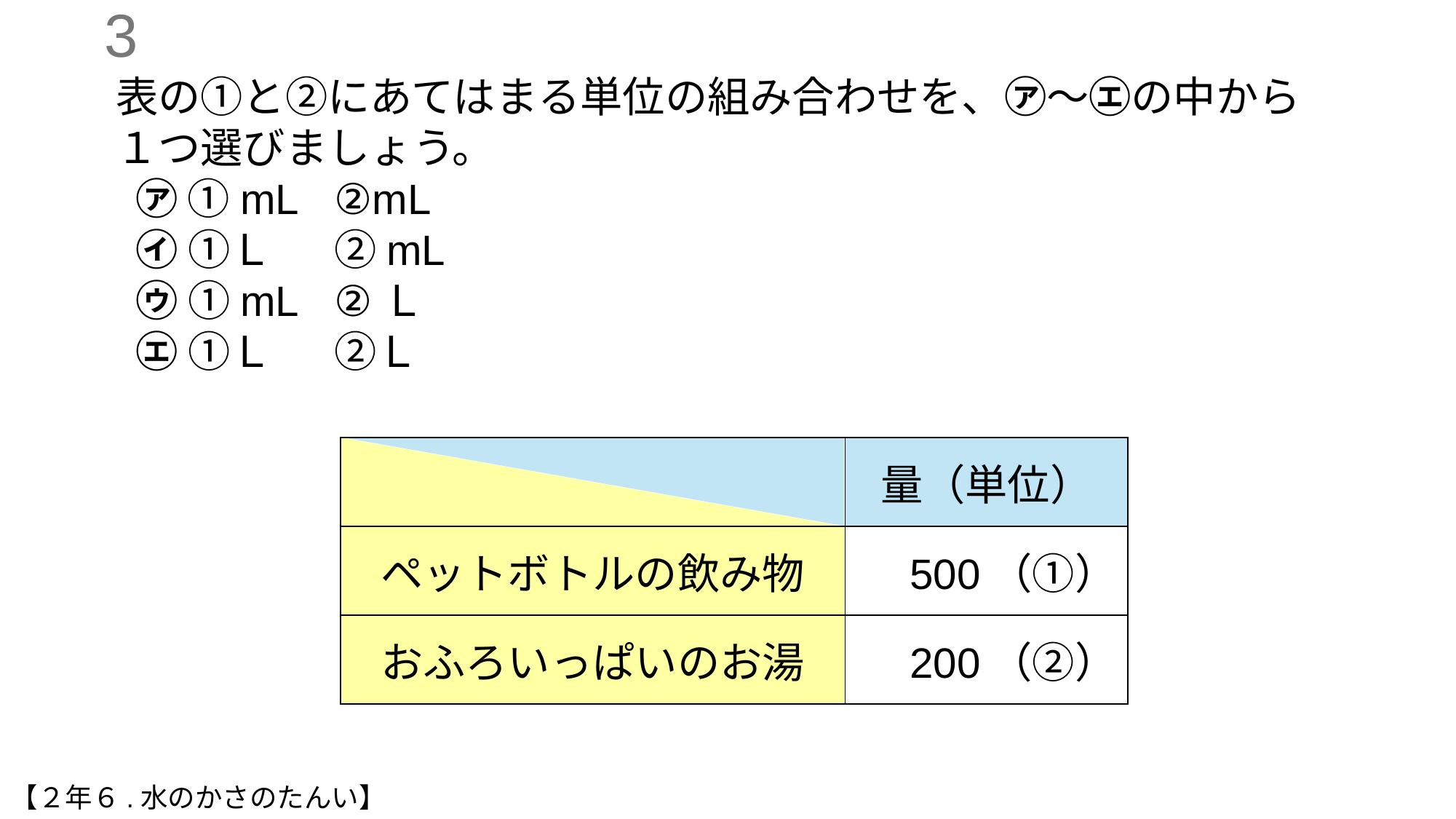

3
表の①と②にあてはまる単位の組み合わせを、㋐～㋓の中から１つ選びましょう。
 ㋐ ①mL	②mL
 ㋑ ①Ｌ	②mL
 ㋒ ①mL	②Ｌ
 ㋓ ①Ｌ	②Ｌ

|  | 量（単位） |
| --- | --- |
| ペットボトルの飲み物 | 500（①） |
| おふろいっぱいのお湯 | 200（②） |
【２年６.水のかさのたんい】